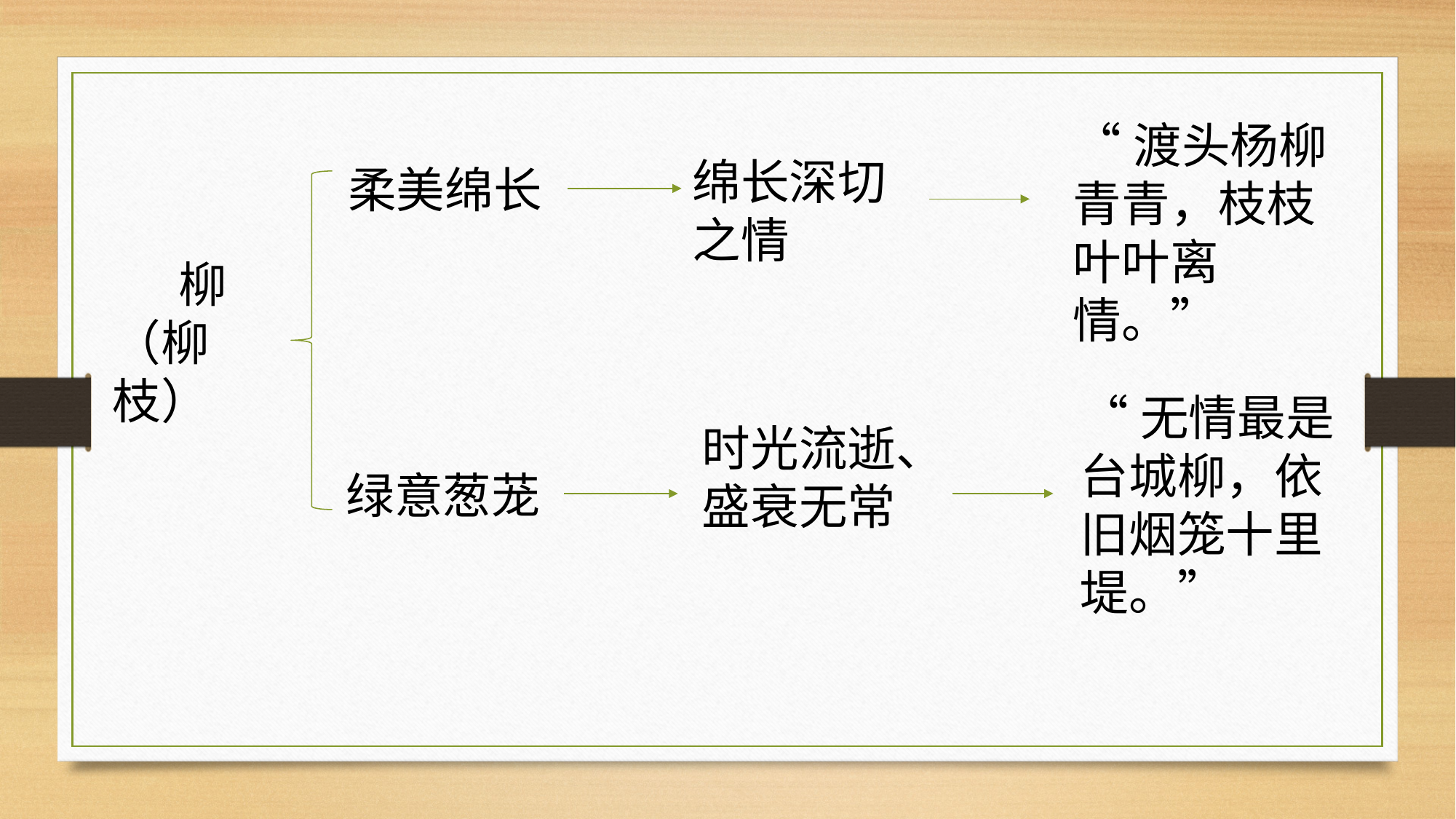

“渡头杨柳青青，枝枝叶叶离情。”

绵长深切之情
柔美绵长

     柳
（柳枝）
“无情最是台城柳，依旧烟笼十里堤。”

时光流逝、盛衰无常

 绿意葱茏